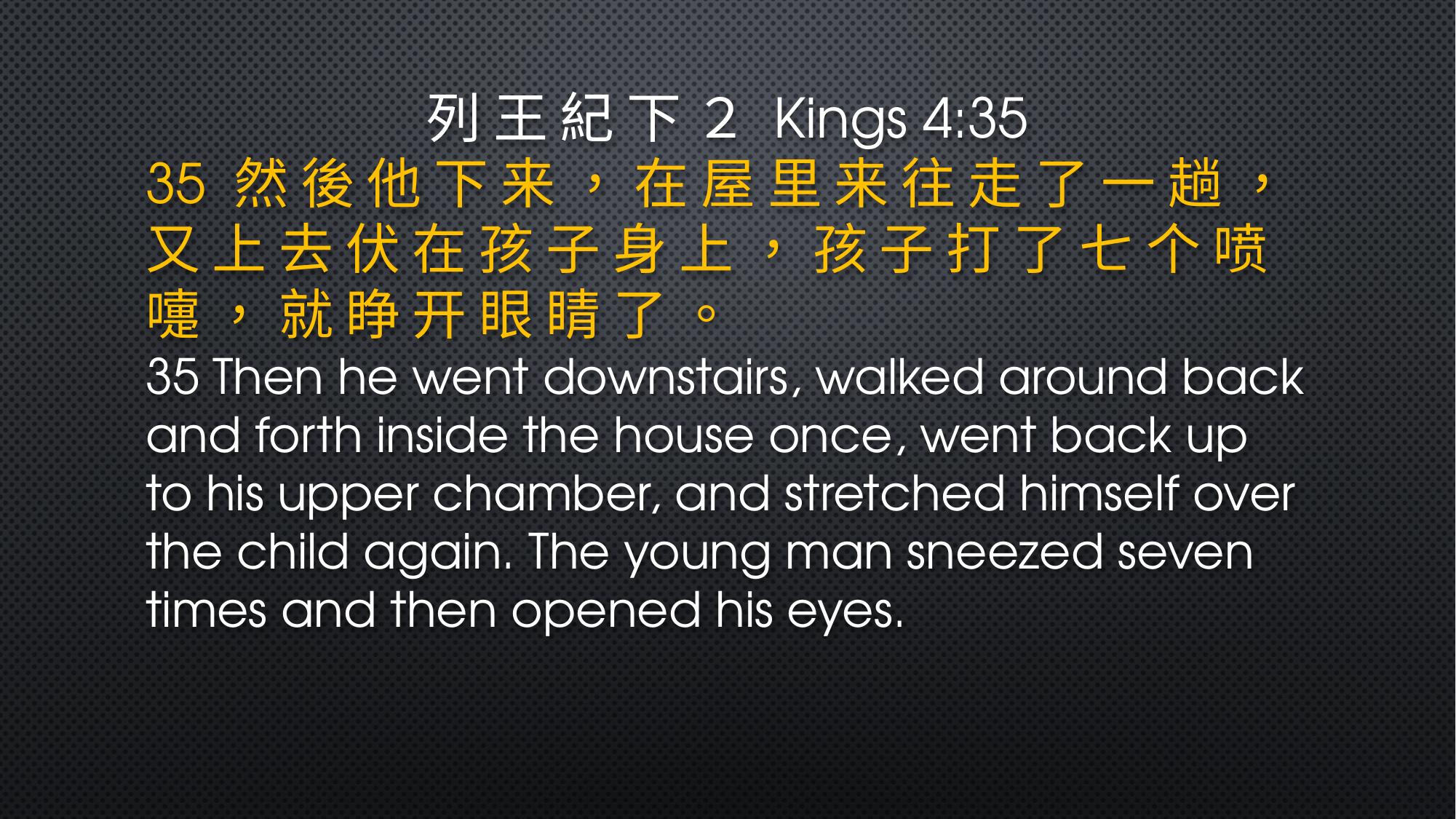

列 王 紀 下 ２ Kings 4:35
35 然 後 他 下 来 ， 在 屋 里 来 往 走 了 一 趟 ， 又 上 去 伏 在 孩 子 身 上 ， 孩 子 打 了 七 个 喷 嚏 ， 就 睁 开 眼 睛 了 。
35 Then he went downstairs, walked around back and forth inside the house once, went back up to his upper chamber, and stretched himself over the child again. The young man sneezed seven times and then opened his eyes.